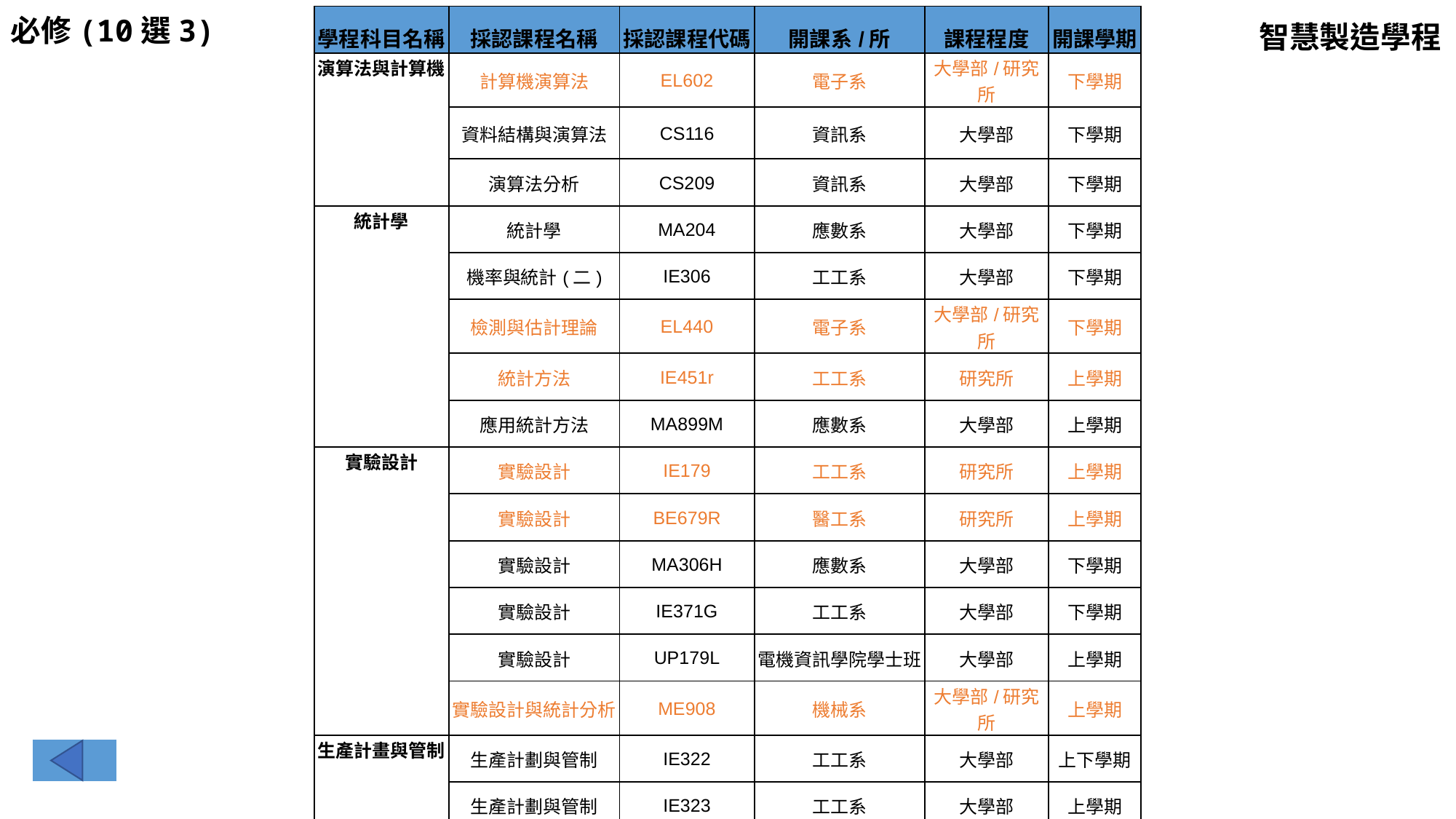

必修(10選3)
智慧製造學程
| 學程科目名稱 | 採認課程名稱 | 採認課程代碼 | 開課系/所 | 課程程度 | 開課學期 |
| --- | --- | --- | --- | --- | --- |
| 演算法與計算機 | 計算機演算法 | EL602 | 電子系 | 大學部/研究所 | 下學期 |
|  | 資料結構與演算法 | CS116 | 資訊系 | 大學部 | 下學期 |
|  | 演算法分析 | CS209 | 資訊系 | 大學部 | 下學期 |
| 統計學 | 統計學 | MA204 | 應數系 | 大學部 | 下學期 |
|  | 機率與統計(二) | IE306 | 工工系 | 大學部 | 下學期 |
|  | 檢測與估計理論 | EL440 | 電子系 | 大學部/研究所 | 下學期 |
|  | 統計方法 | IE451r | 工工系 | 研究所 | 上學期 |
|  | 應用統計方法 | MA899M | 應數系 | 大學部 | 上學期 |
| 實驗設計 | 實驗設計 | IE179 | 工工系 | 研究所 | 上學期 |
|  | 實驗設計 | BE679R | 醫工系 | 研究所 | 上學期 |
|  | 實驗設計 | MA306H | 應數系 | 大學部 | 下學期 |
|  | 實驗設計 | IE371G | 工工系 | 大學部 | 下學期 |
|  | 實驗設計 | UP179L | 電機資訊學院學士班 | 大學部 | 上學期 |
|  | 實驗設計與統計分析 | ME908 | 機械系 | 大學部/研究所 | 上學期 |
| 生產計畫與管制 | 生產計劃與管制 | IE322 | 工工系 | 大學部 | 上下學期 |
|  | 生產計劃與管制 | IE323 | 工工系 | 大學部 | 上學期 |